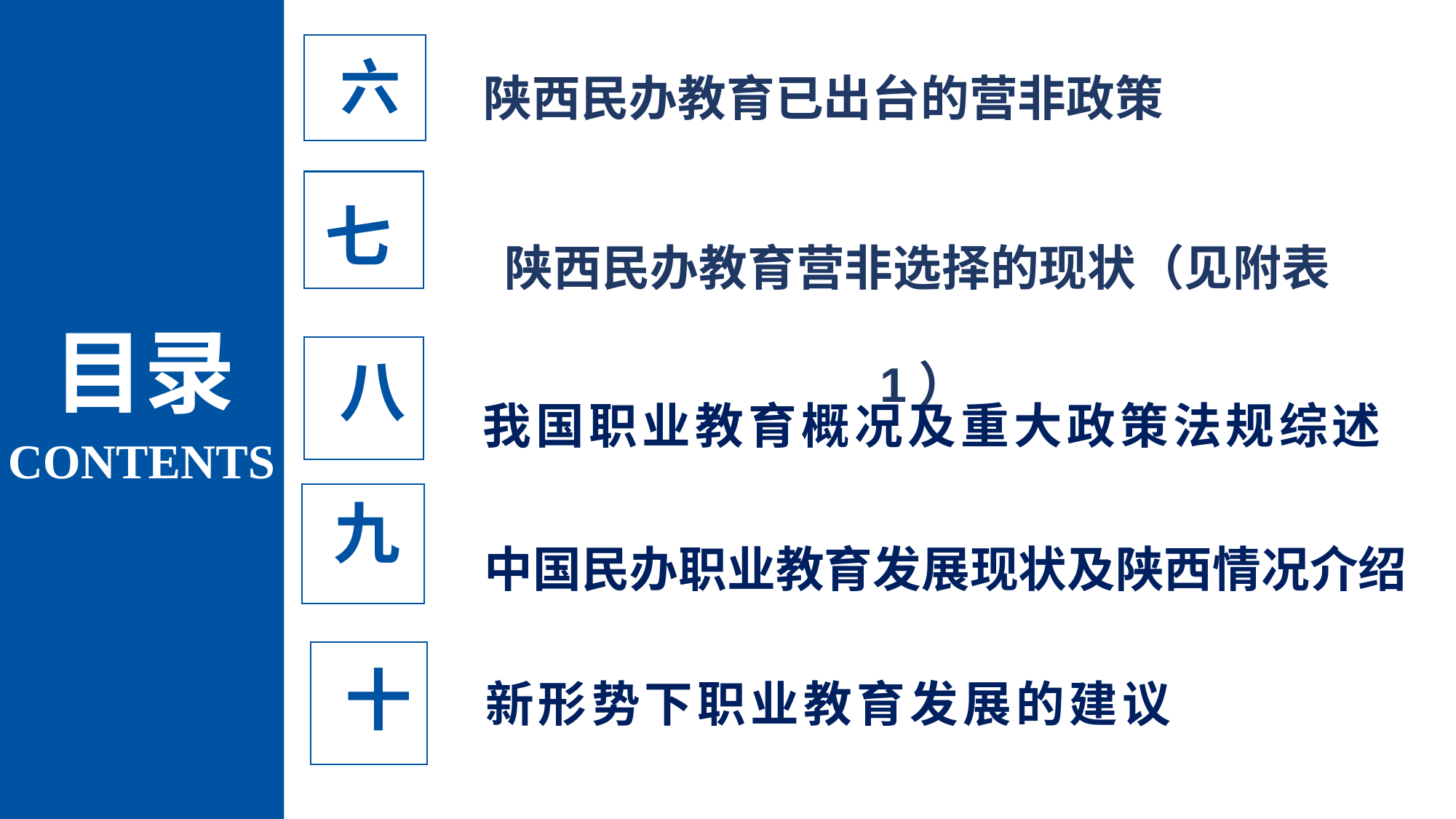

六
陕西民办教育已出台的营非政策

七
陕西民办教育营非选择的现状（见附表1）

目录
我国职业教育概况及重大政策法规综述

  八
CONTENTS
中国民办职业教育发展现状及陕西情况介绍

  九

  十

新形势下职业教育发展的建议